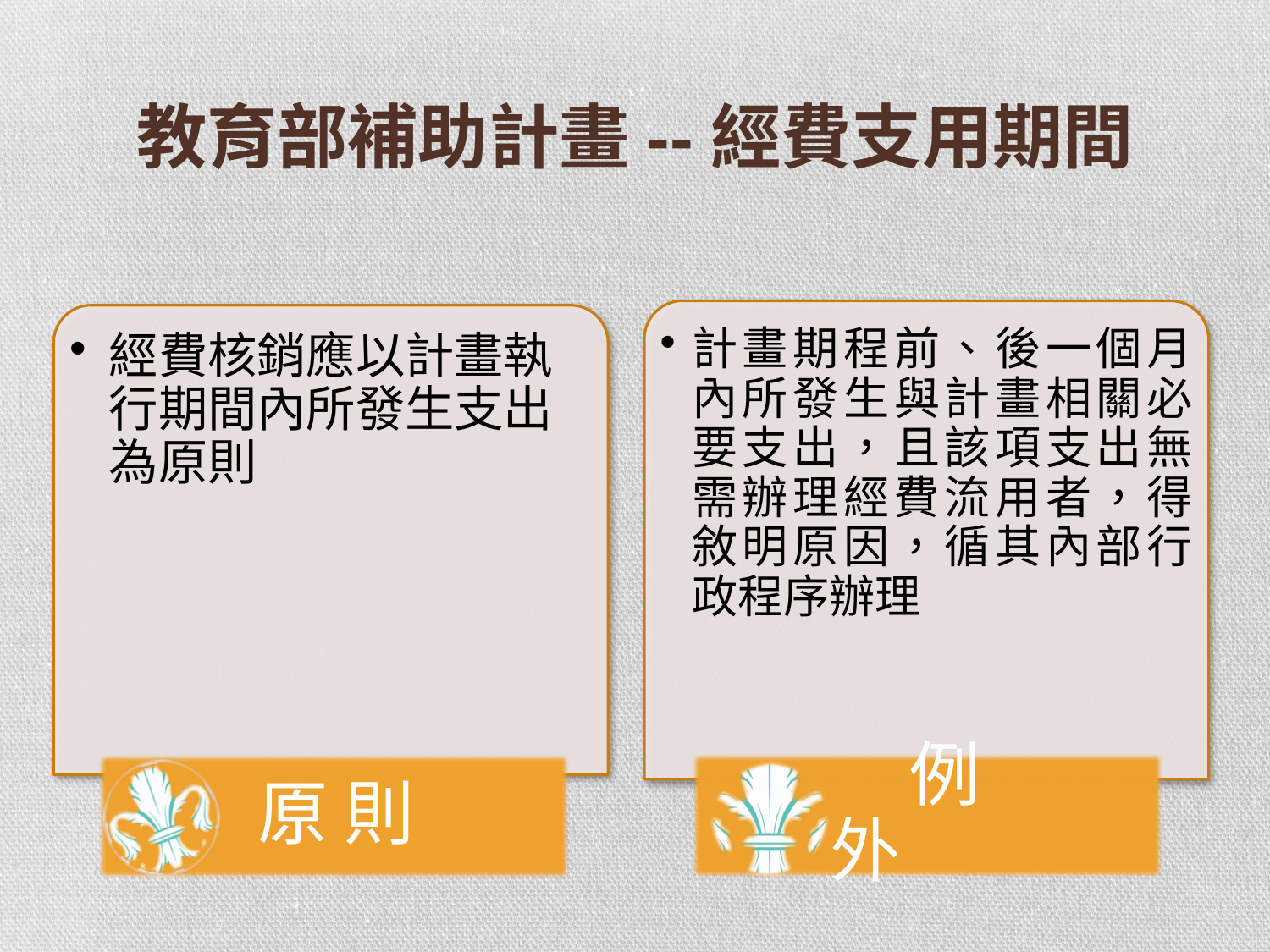

# 教育部補助計畫--經費支用期間
經費核銷應以計畫執行期間內所發生支出為原則

       原 則
計畫期程前、後一個月內所發生與計畫相關必要支出，且該項支出無需辦理經費流用者，得敘明原因，循其內部行政程序辦理
         例 外
20